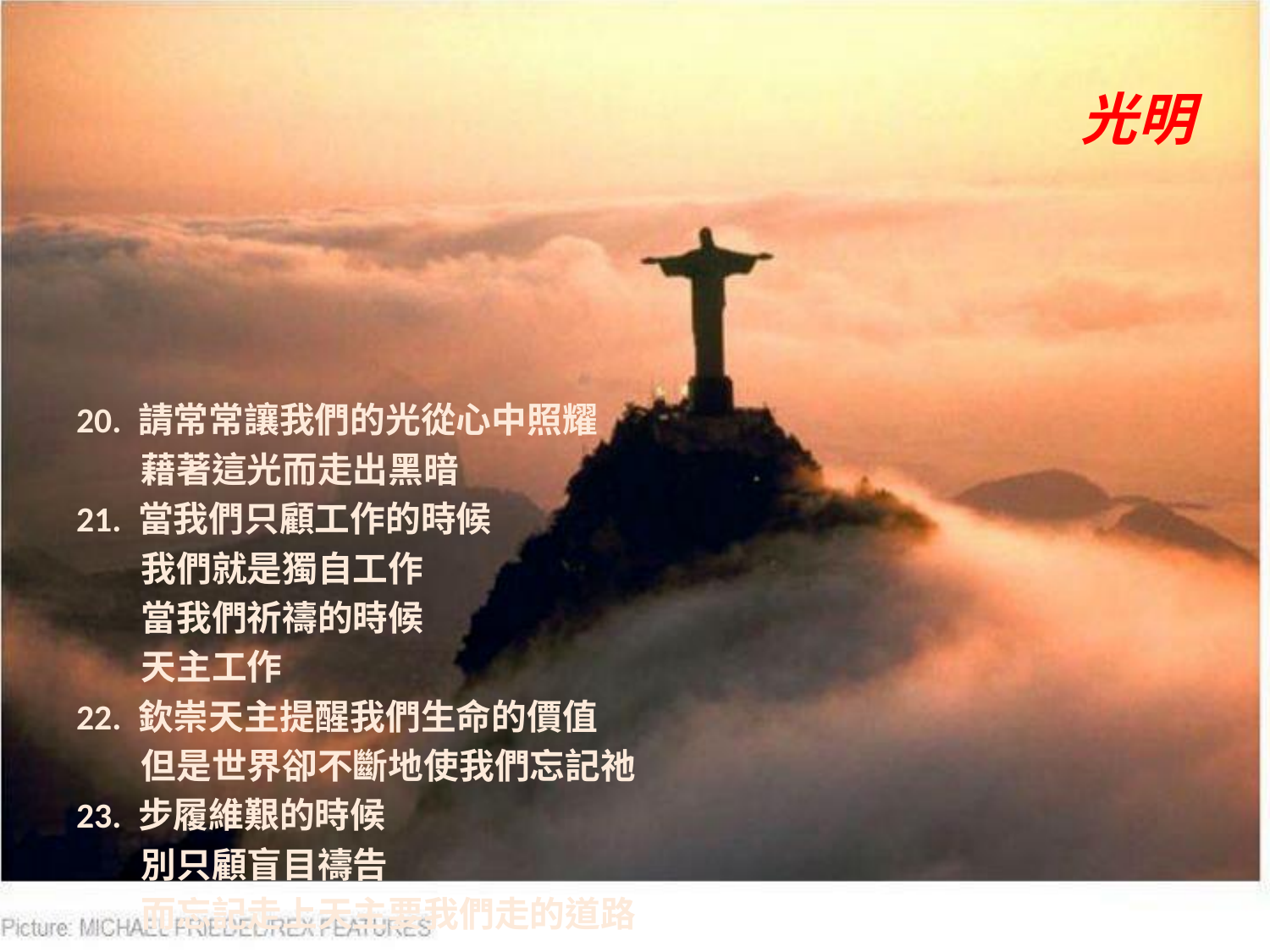

# 光明
20. 請常常讓我們的光從心中照耀
       藉著這光而走出黑暗
21. 當我們只顧工作的時候
       我們就是獨自工作
       當我們祈禱的時候
       天主工作
22. 欽崇天主提醒我們生命的價值
       但是世界卻不斷地使我們忘記祂
23. 步履維艱的時候
       別只顧盲目禱告
       而忘記走上天主要我們走的道路